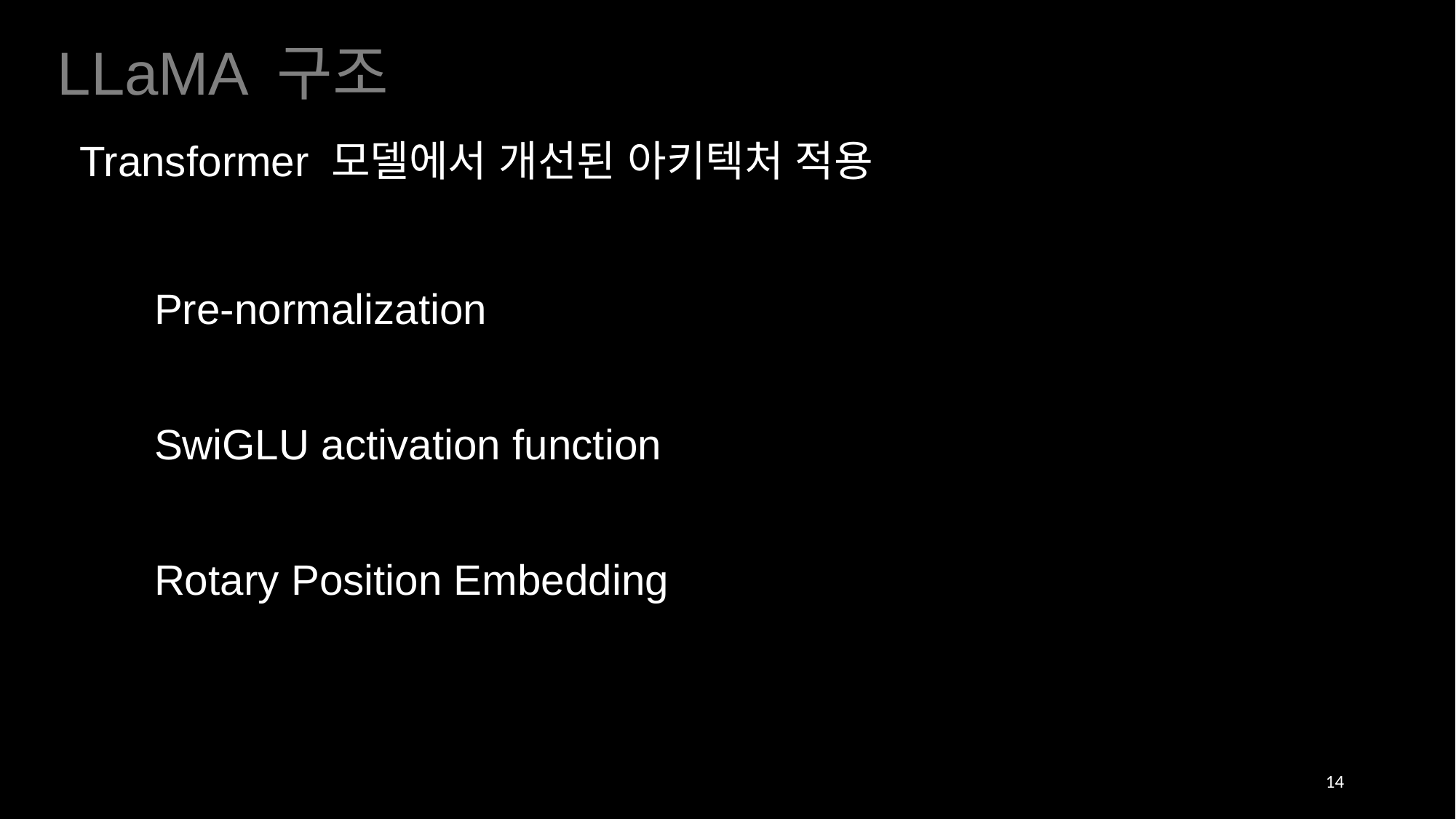

LLaMA 구조
Transformer 모델에서 개선된 아키텍처 적용
Pre-normalization
SwiGLU activation function
Rotary Position Embedding
14